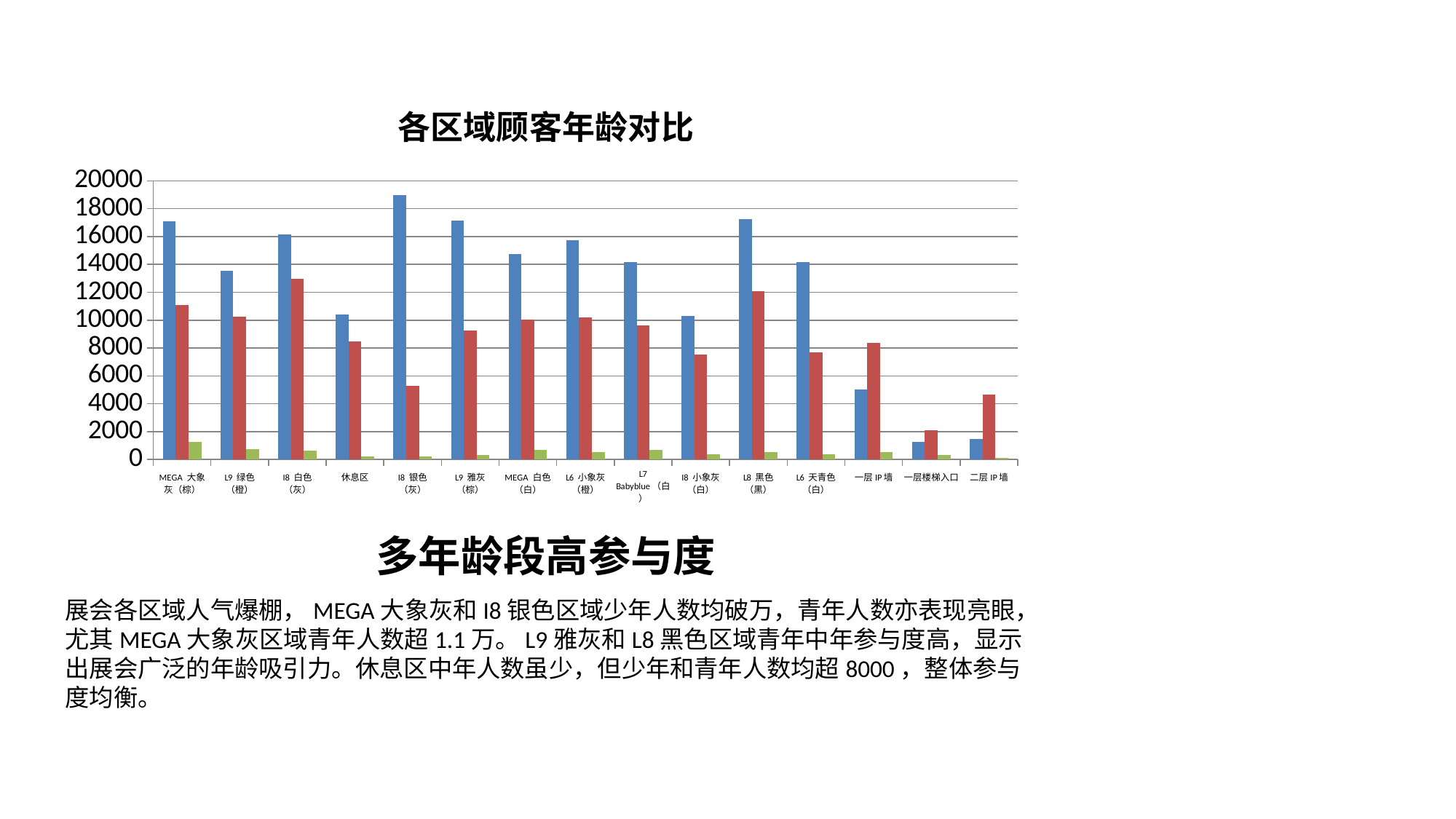

### Chart: 各区域顾客年龄对比

| Category | 少年 | 青年 | 中年 |
|---|---|---|---|
| MEGA 大象灰（棕） | 17112.0 | 11073.0 | 1284.0 |
| L9 绿色（橙） | 13526.0 | 10246.0 | 752.0 |
| I8 白色（灰） | 16132.0 | 12992.0 | 640.0 |
| 休息区 | 10410.0 | 8477.0 | 199.0 |
| I8 银色（灰） | 18960.0 | 5289.0 | 203.0 |
| L9 雅灰（棕） | 17158.0 | 9262.0 | 341.0 |
| MEGA 白色（白） | 14747.0 | 10065.0 | 714.0 |
| L6 小象灰（橙） | 15713.0 | 10191.0 | 541.0 |
| L7 Babyblue（白） | 14161.0 | 9616.0 | 706.0 |
| I8 小象灰（白） | 10277.0 | 7536.0 | 369.0 |
| L8 黑色（黑） | 17274.0 | 12095.0 | 557.0 |
| L6 天青色（白） | 14176.0 | 7685.0 | 386.0 |
| 一层IP墙 | 5029.0 | 8375.0 | 547.0 |
| 一层楼梯入口 | 1274.0 | 2112.0 | 327.0 |
| 二层IP墙 | 1493.0 | 4683.0 | 125.0 |
多年龄段高参与度
展会各区域人气爆棚，MEGA大象灰和I8银色区域少年人数均破万，青年人数亦表现亮眼，尤其MEGA大象灰区域青年人数超1.1万。L9雅灰和L8黑色区域青年中年参与度高，显示出展会广泛的年龄吸引力。休息区中年人数虽少，但少年和青年人数均超8000，整体参与度均衡。